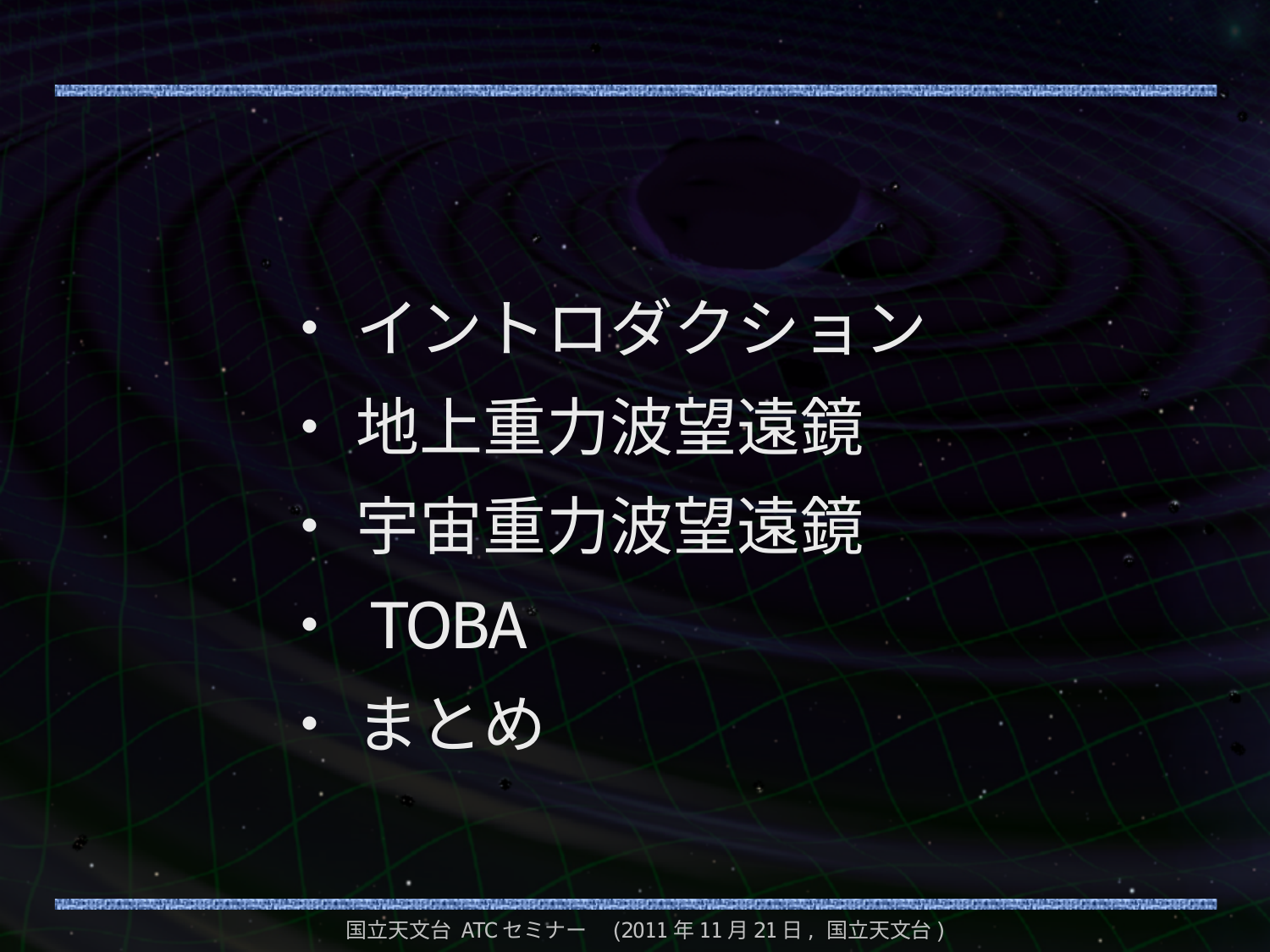

#

           ・ イントロダクション
           ・ 地上重力波望遠鏡
           ・ 宇宙重力波望遠鏡
           ・ TOBA
           ・ まとめ

国立天文台 ATCセミナー　(2011年11月21日, 国立天文台)